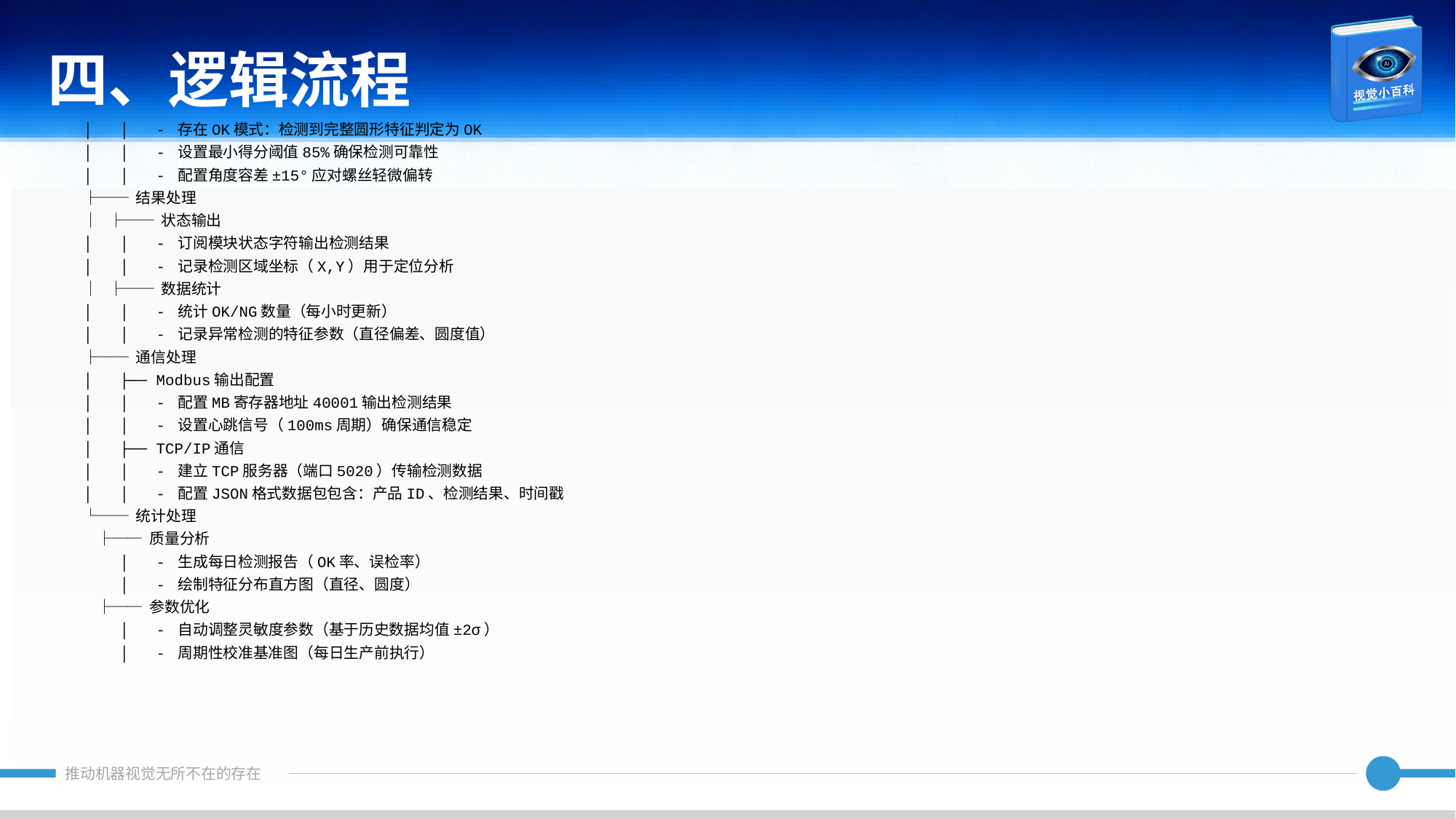

四、逻辑流程

│   │   - 存在OK模式：检测到完整圆形特征判定为OK
│   │   - 设置最小得分阈值85%确保检测可靠性
│   │   - 配置角度容差±15°应对螺丝轻微偏转
├── 结果处理
│   ├── 状态输出
│   │   - 订阅模块状态字符输出检测结果
│   │   - 记录检测区域坐标（X,Y）用于定位分析
│   ├── 数据统计
│   │   - 统计OK/NG数量（每小时更新）
│   │   - 记录异常检测的特征参数（直径偏差、圆度值）
├── 通信处理
│   ├── Modbus输出配置
│   │   - 配置MB寄存器地址40001输出检测结果
│   │   - 设置心跳信号（100ms周期）确保通信稳定
│   ├── TCP/IP通信
│   │   - 建立TCP服务器（端口5020）传输检测数据
│   │   - 配置JSON格式数据包包含：产品ID、检测结果、时间戳
└── 统计处理
    ├── 质量分析
    │   - 生成每日检测报告（OK率、误检率）
    │   - 绘制特征分布直方图（直径、圆度）
    ├── 参数优化
    │   - 自动调整灵敏度参数（基于历史数据均值±2σ）
    │   - 周期性校准基准图（每日生产前执行）
9